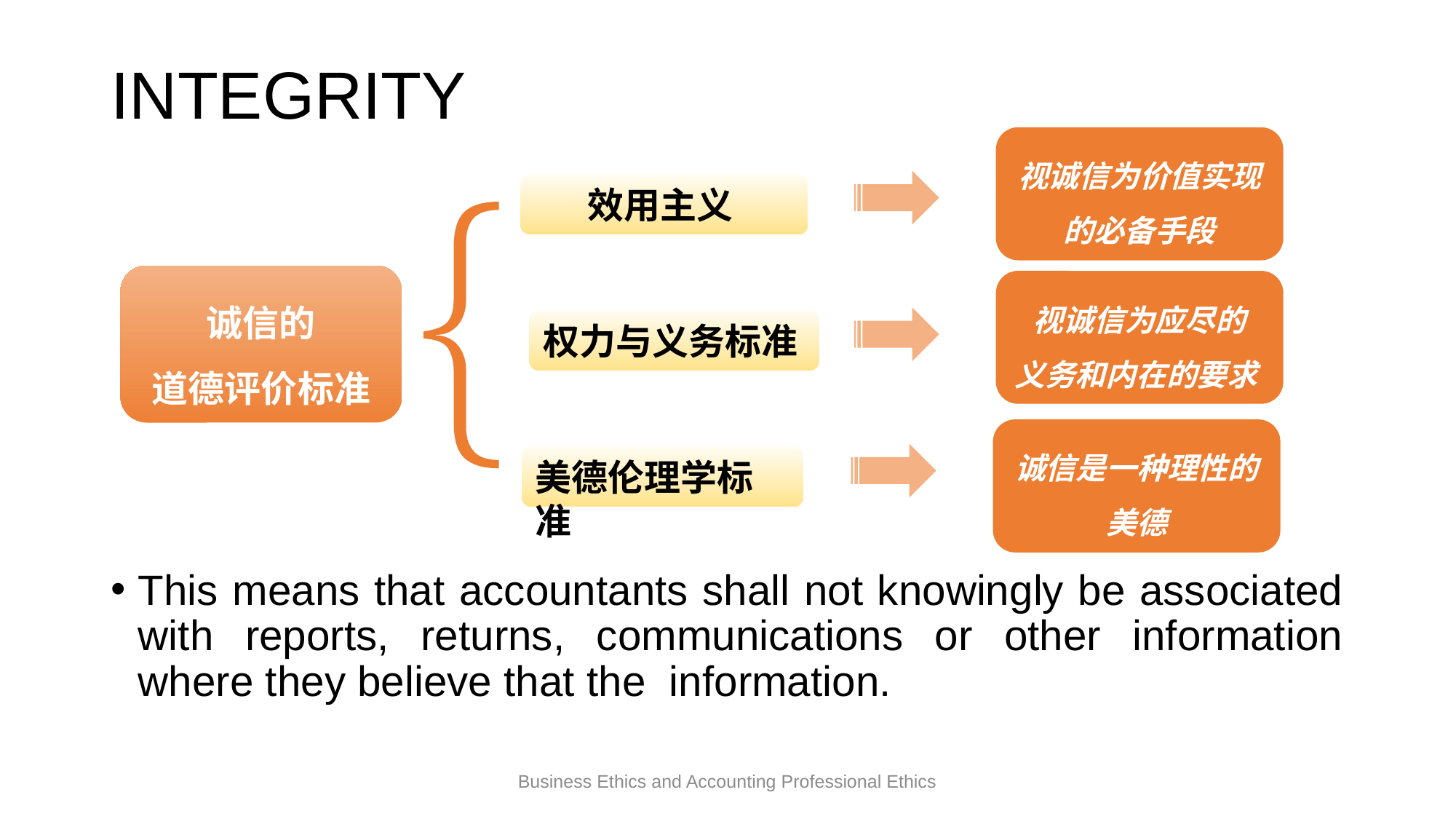

# INTEGRITY
视诚信为价值实现的必备手段

效用主义

诚信的
道德评价标准
视诚信为应尽的
义务和内在的要求

权力与义务标准
诚信是一种理性的美德

美德伦理学标准
This means that accountants shall not knowingly be associated with reports, returns, communications or other information where they believe that the  information.
Business Ethics and Accounting Professional Ethics
26